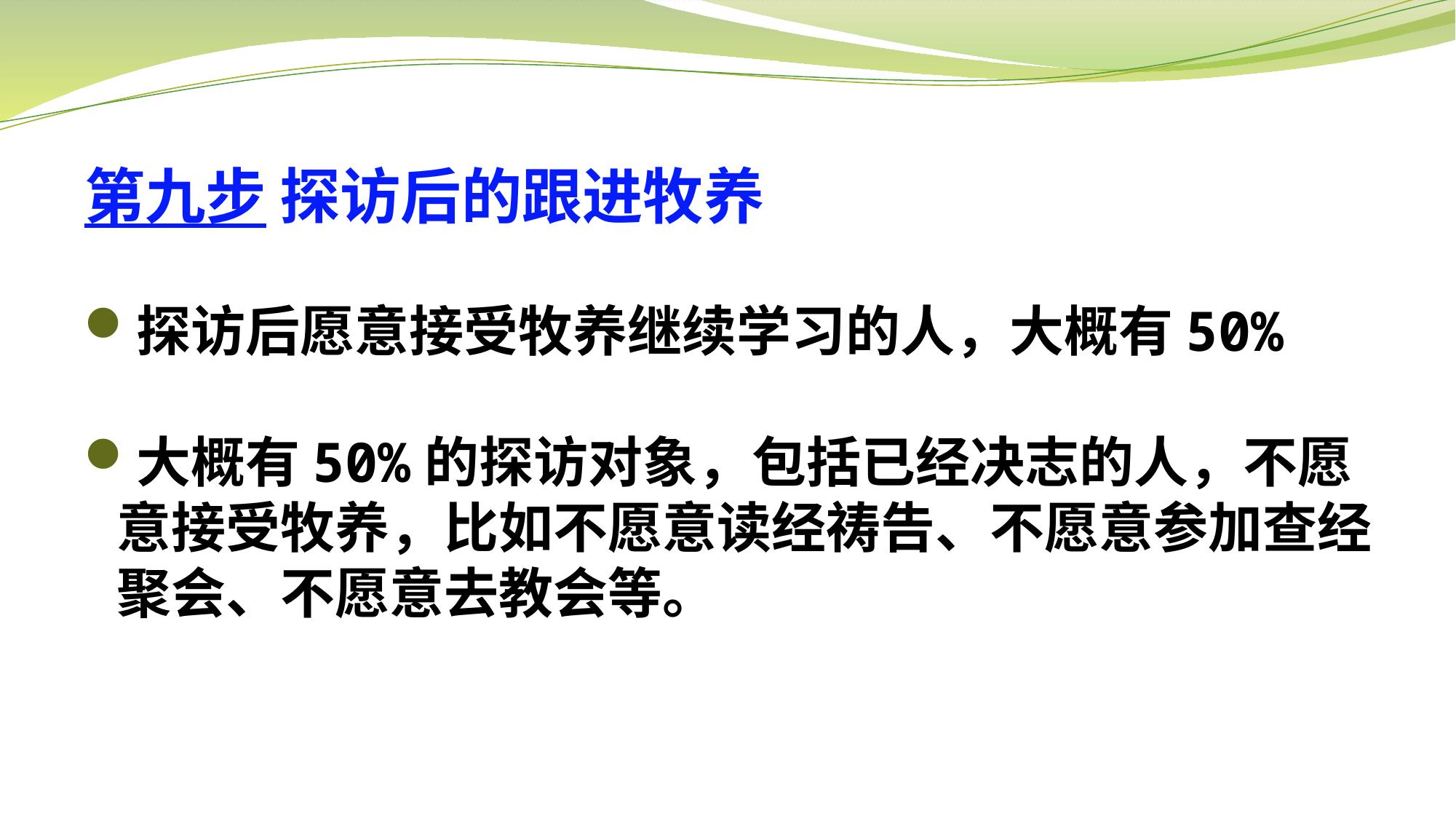

探访后愿意接受牧养继续学习的人，大概有50%

大概有50%的探访对象，包括已经决志的人，不愿意接受牧养，比如不愿意读经祷告、不愿意参加查经聚会、不愿意去教会等。

# 第九步 探访后的跟进牧养